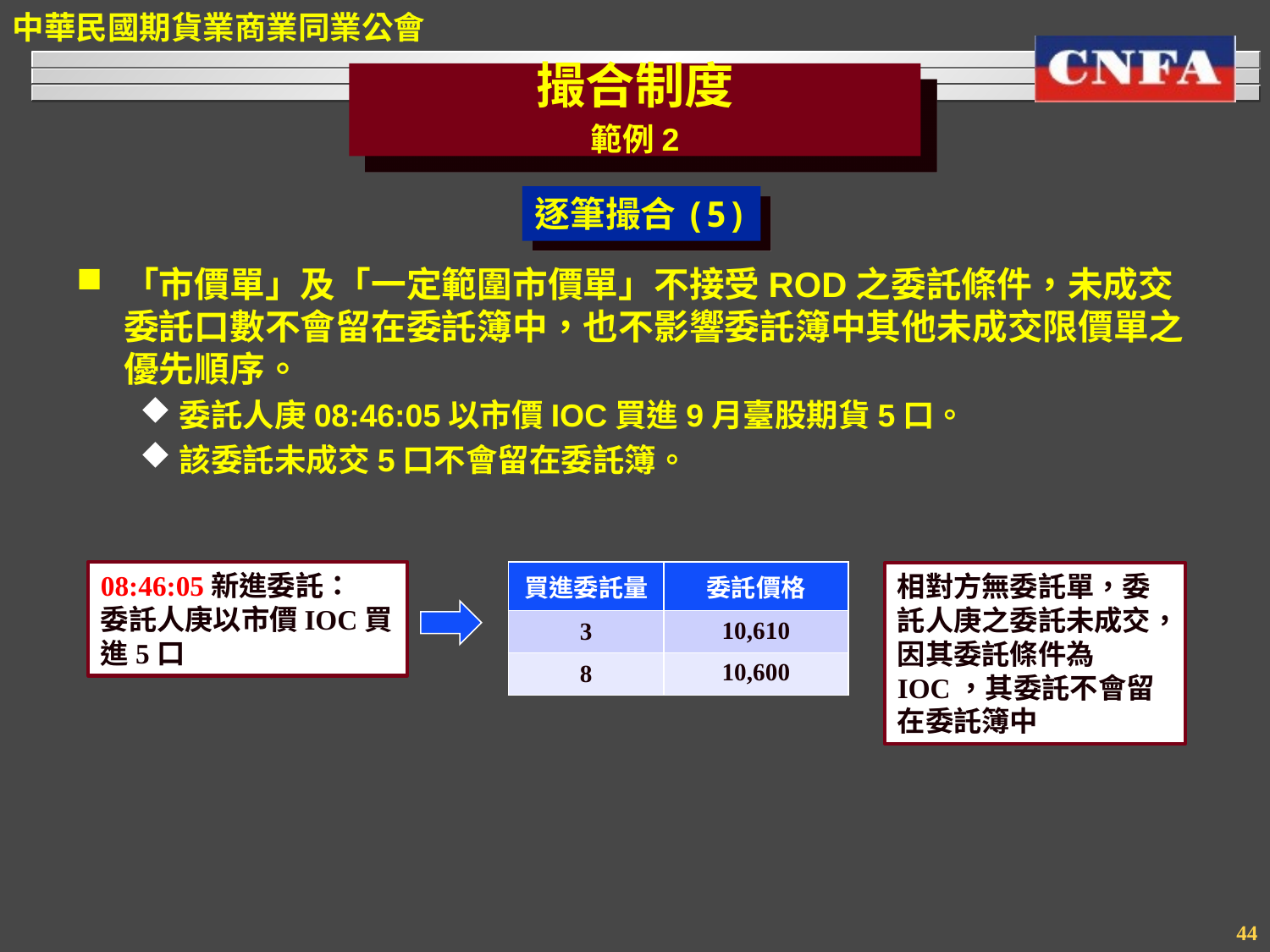

撮合制度
範例2
逐筆撮合(5)
「市價單」及「一定範圍市價單」不接受ROD之委託條件，未成交委託口數不會留在委託簿中，也不影響委託簿中其他未成交限價單之優先順序。
委託人庚08:46:05以市價IOC買進9月臺股期貨5口。
該委託未成交5口不會留在委託簿。
08:46:05新進委託：
委託人庚以市價IOC買進5口
| 買進委託量 | 委託價格 |
| --- | --- |
| 3 | 10,610 |
| 8 | 10,600 |
相對方無委託單，委託人庚之委託未成交，因其委託條件為IOC，其委託不會留在委託簿中